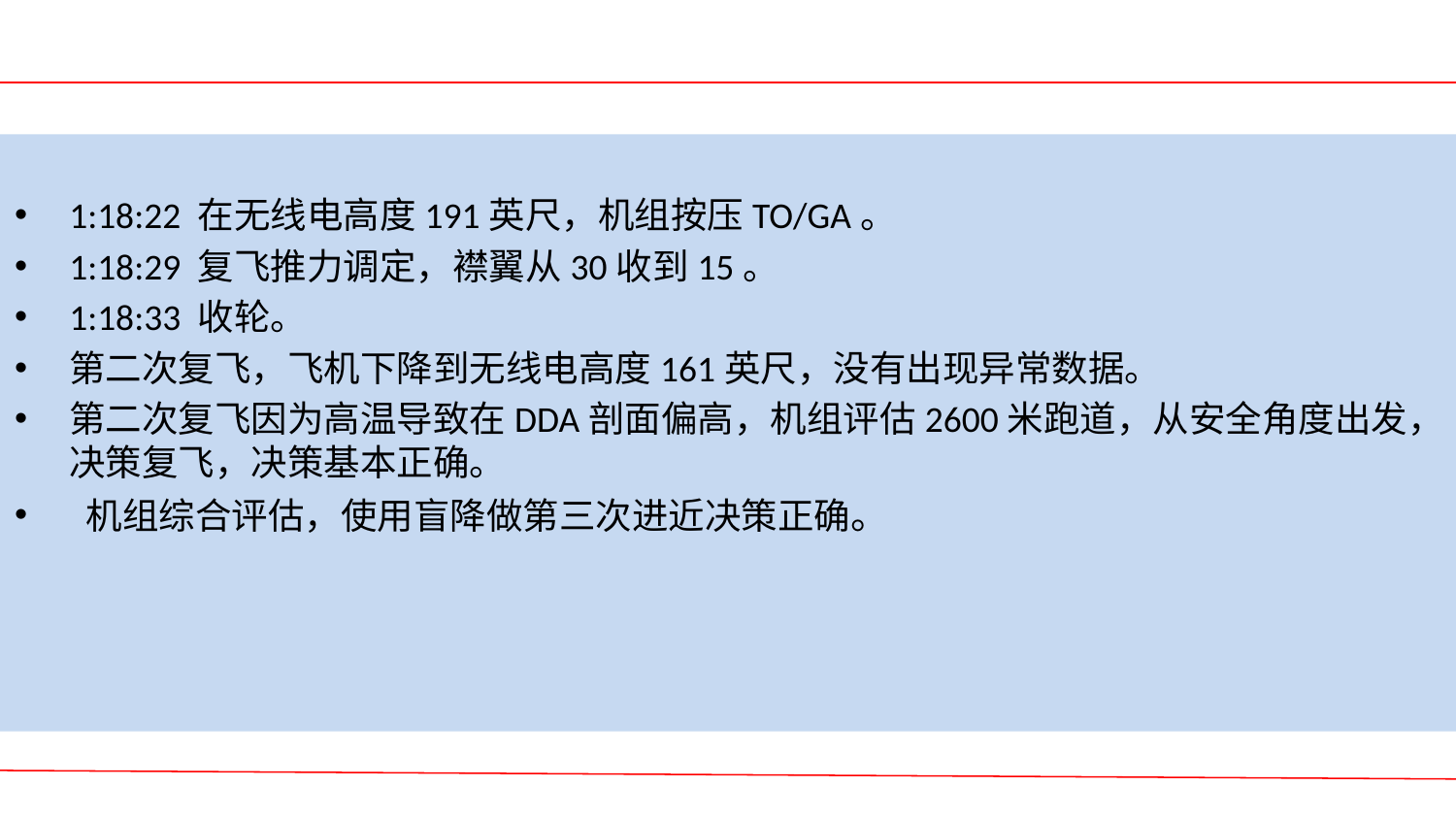

1:18:22 在无线电高度191英尺，机组按压TO/GA。
1:18:29 复飞推力调定，襟翼从30收到15。
1:18:33 收轮。
第二次复飞，飞机下降到无线电高度161英尺，没有出现异常数据。
第二次复飞因为高温导致在DDA剖面偏高，机组评估2600米跑道，从安全角度出发，决策复飞，决策基本正确。
 机组综合评估，使用盲降做第三次进近决策正确。